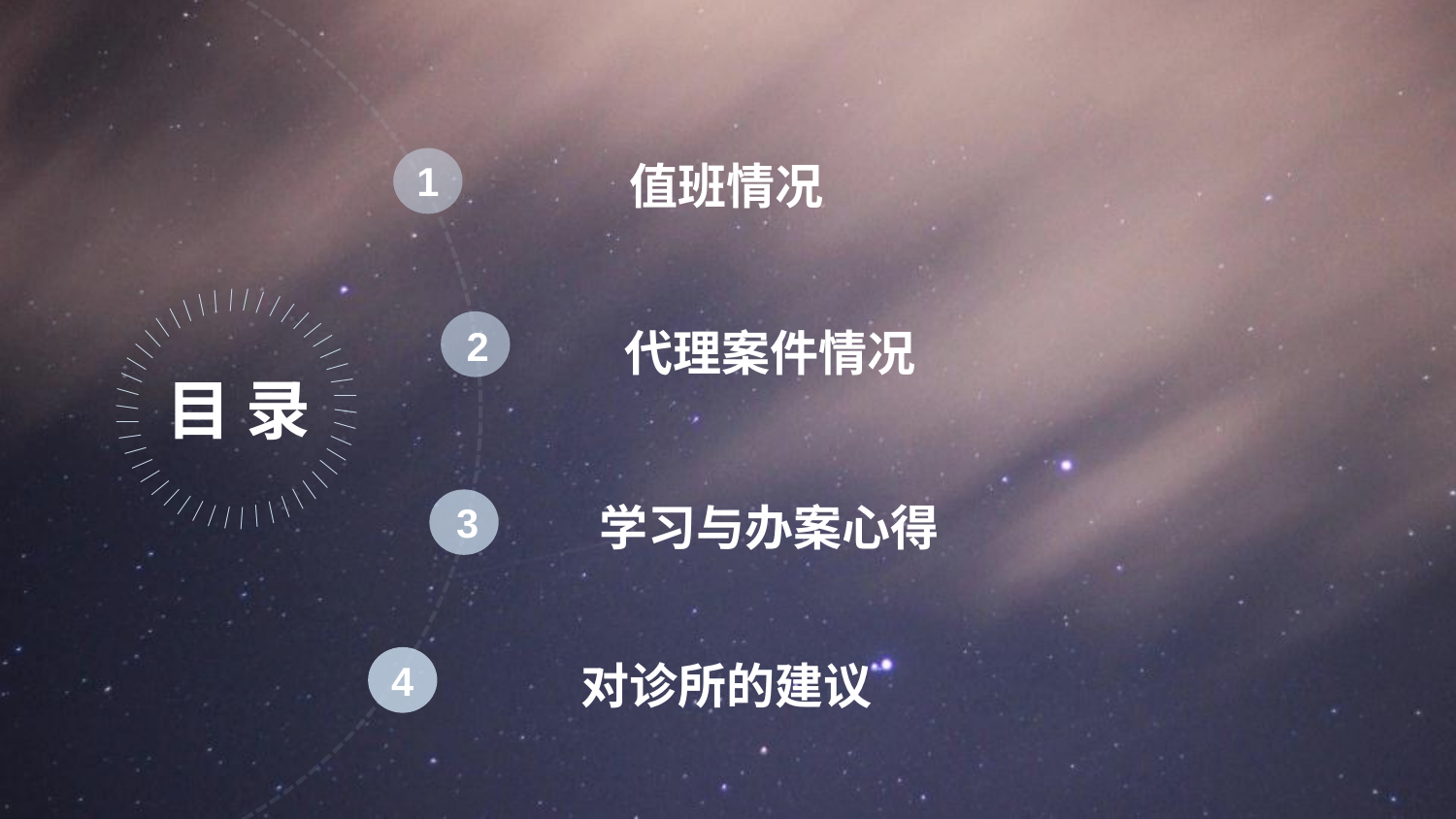

值班情况
1
｜
｜
｜
｜
｜
｜
｜
｜
｜
｜
｜
｜
｜
｜
｜
｜
｜
｜
｜
｜
｜
｜
｜
｜
｜
｜
｜
｜
｜
｜
｜
｜
｜
｜
｜
｜
｜
｜
｜
｜
｜
｜
｜
｜
｜
｜

2
代理案件情况
目 录

3
学习与办案心得

4
对诊所的建议